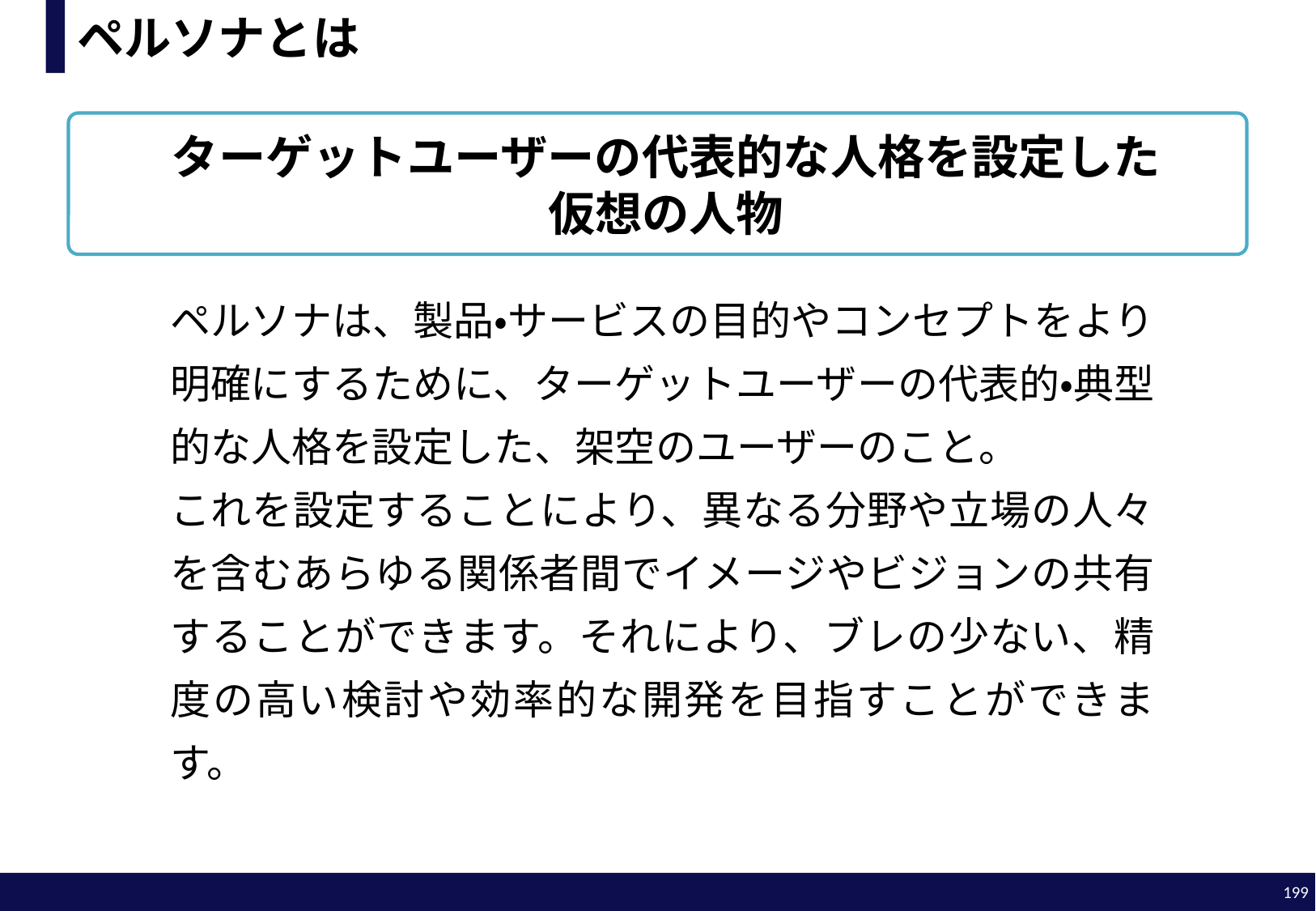

# ペルソナとは
ターゲットユーザーの代表的な人格を設定した
仮想の人物
ペルソナは、製品・サービスの目的やコンセプトをより明確にするために、ターゲットユーザーの代表的・典型的な人格を設定した、架空のユーザーのこと。
これを設定することにより、異なる分野や立場の人々を含むあらゆる関係者間でイメージやビジョンの共有することができます。それにより、ブレの少ない、精度の高い検討や効率的な開発を目指すことができます。